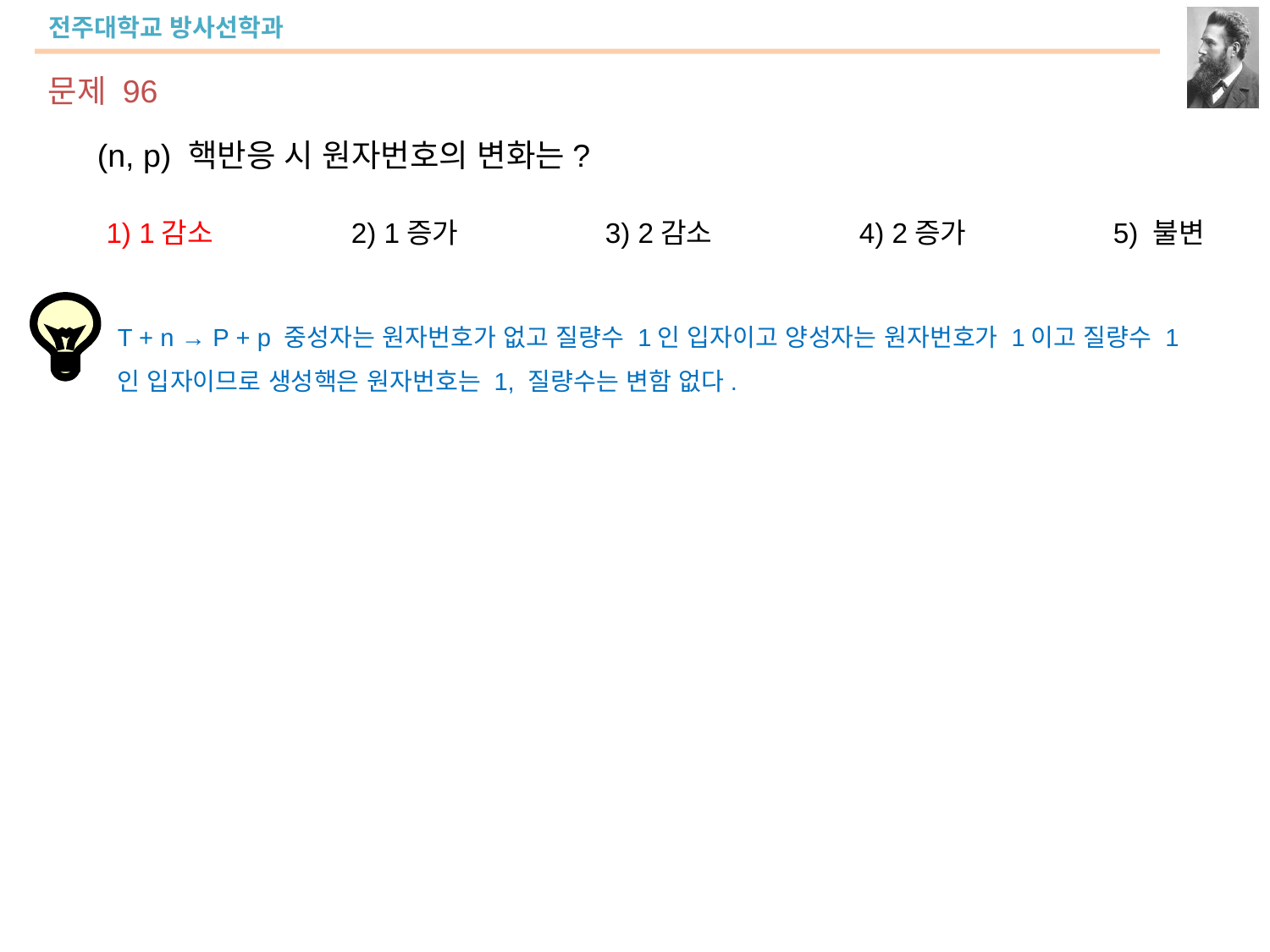

문제 96
(n, p) 핵반응 시 원자번호의 변화는?

 1) 1감소		2) 1증가		3) 2감소		4) 2증가		5) 불변

T + n → P + p 중성자는 원자번호가 없고 질량수 1인 입자이고 양성자는 원자번호가 1이고 질량수 1인 입자이므로 생성핵은 원자번호는 1, 질량수는 변함 없다.